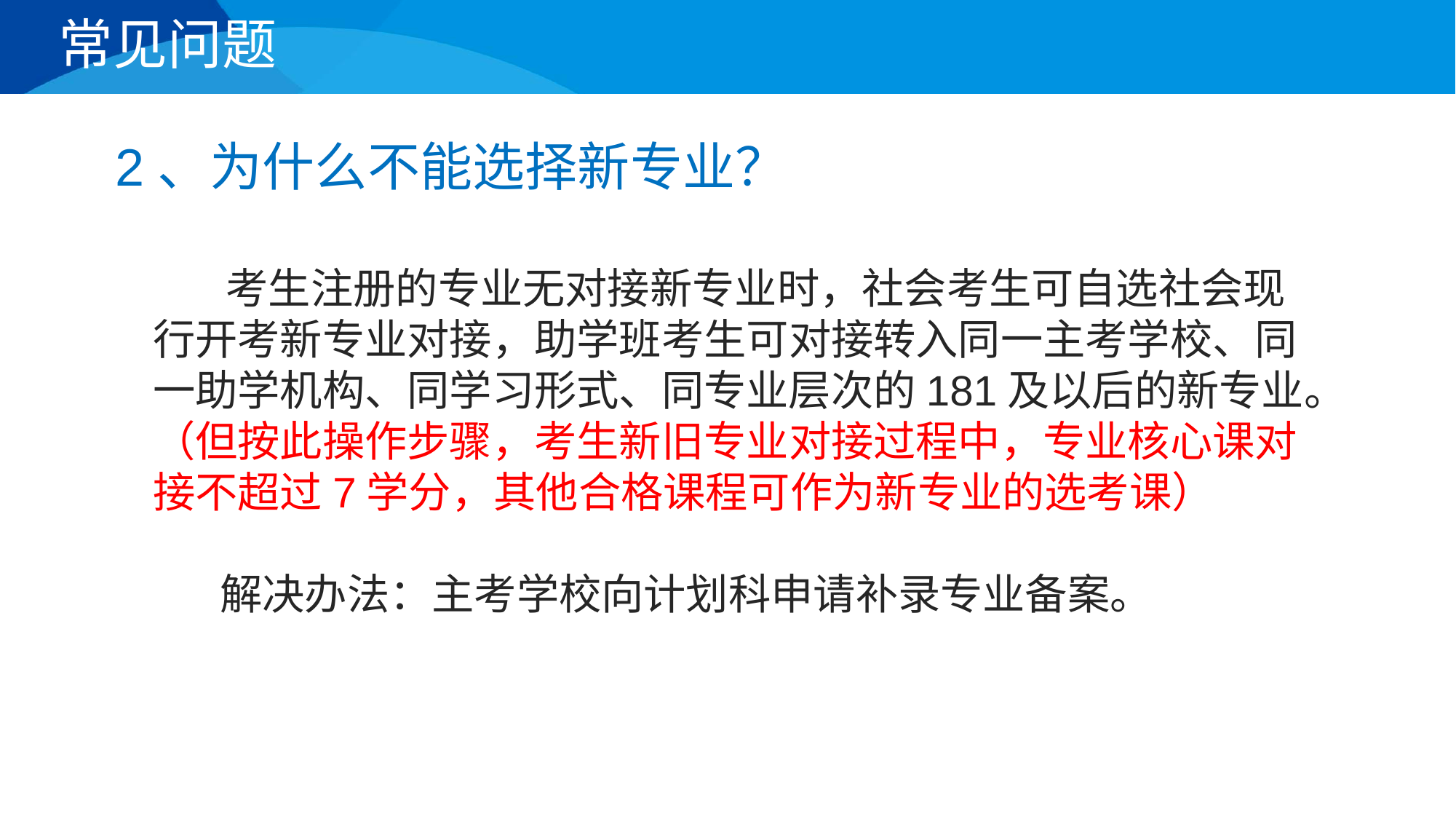

# 常见问题
2、为什么不能选择新专业？
         考生注册的专业无对接新专业时，社会考生可自选社会现行开考新专业对接，助学班考生可对接转入同一主考学校、同一助学机构、同学习形式、同专业层次的181及以后的新专业。（但按此操作步骤，考生新旧专业对接过程中，专业核心课对接不超过7学分，其他合格课程可作为新专业的选考课）

      解决办法：主考学校向计划科申请补录专业备案。
助学